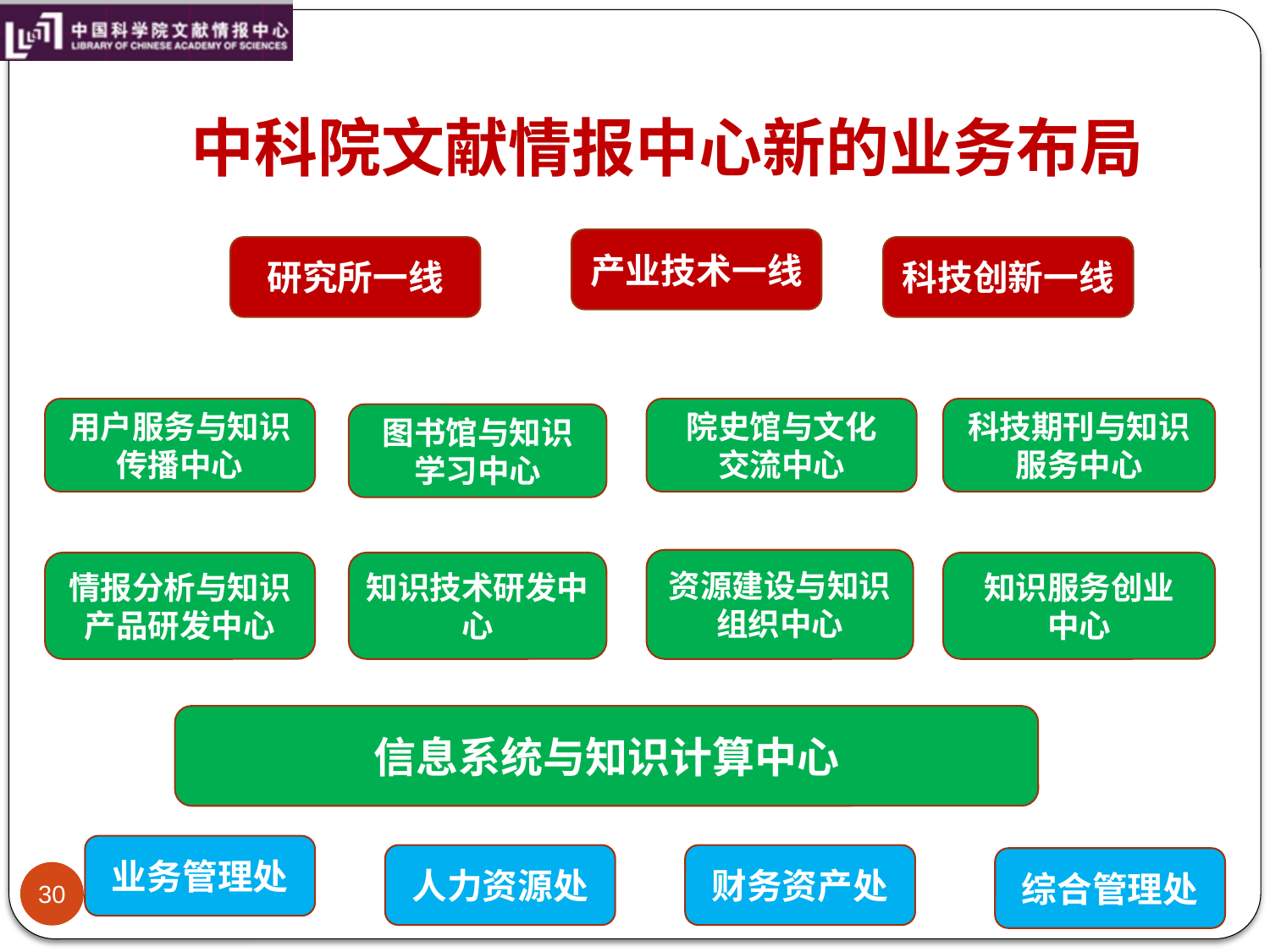

# 中科院文献情报中心新的业务布局
产业技术一线
研究所一线
科技创新一线
用户服务与知识传播中心
院史馆与文化
交流中心
科技期刊与知识服务中心
图书馆与知识
学习中心
资源建设与知识组织中心
情报分析与知识产品研发中心
知识技术研发中心
知识服务创业
中心
信息系统与知识计算中心
业务管理处
人力资源处
财务资产处
综合管理处

30